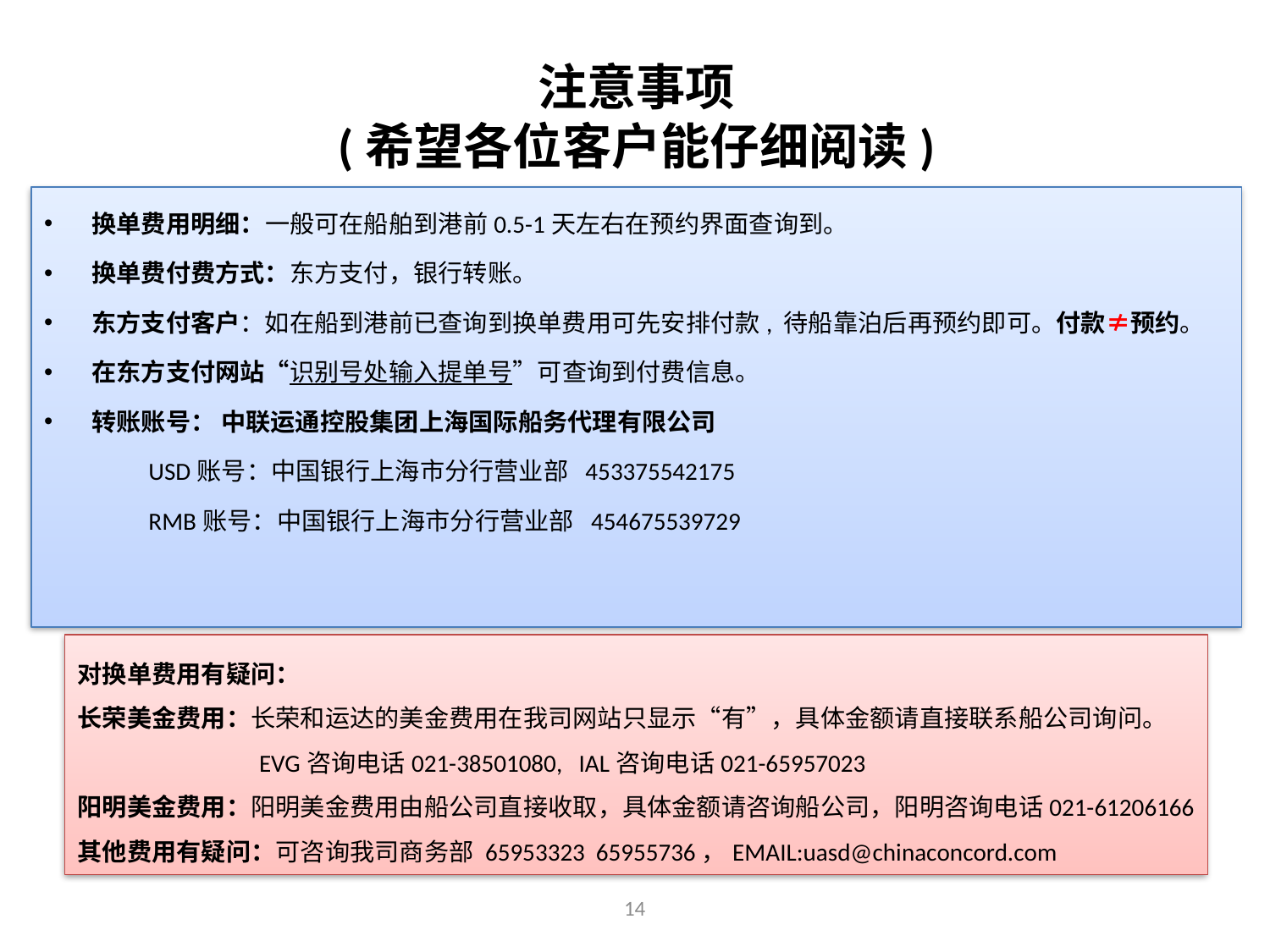

# 注意事项 (希望各位客户能仔细阅读)
换单费用明细：一般可在船舶到港前0.5-1天左右在预约界面查询到。
换单费付费方式：东方支付，银行转账。
东方支付客户：如在船到港前已查询到换单费用可先安排付款, 待船靠泊后再预约即可。付款≠预约。
在东方支付网站“识别号处输入提单号”可查询到付费信息。
转账账号： 中联运通控股集团上海国际船务代理有限公司
                   USD账号：中国银行上海市分行营业部  453375542175
                   RMB账号：中国银行上海市分行营业部  454675539729

对换单费用有疑问：
长荣美金费用：长荣和运达的美金费用在我司网站只显示“有”，具体金额请直接联系船公司询问。
                                 EVG咨询电话021-38501080,   IAL咨询电话021-65957023
阳明美金费用：阳明美金费用由船公司直接收取，具体金额请咨询船公司，阳明咨询电话021-61206166
其他费用有疑问：可咨询我司商务部 65953323  65955736，EMAIL:uasd@chinaconcord.com
14